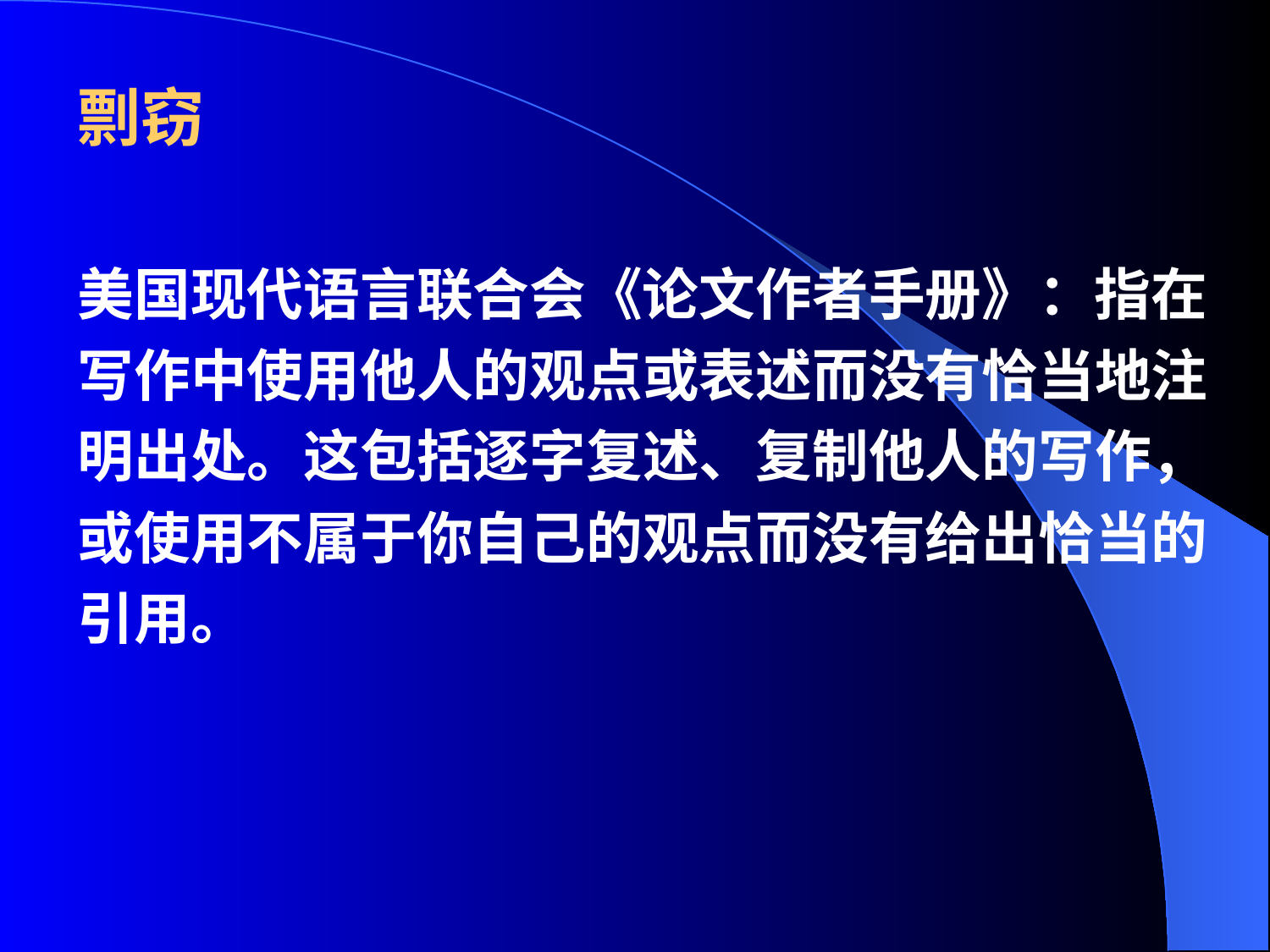

剽窃

美国现代语言联合会《论文作者手册》：指在写作中使用他人的观点或表述而没有恰当地注明出处。这包括逐字复述、复制他人的写作，或使用不属于你自己的观点而没有给出恰当的引用。